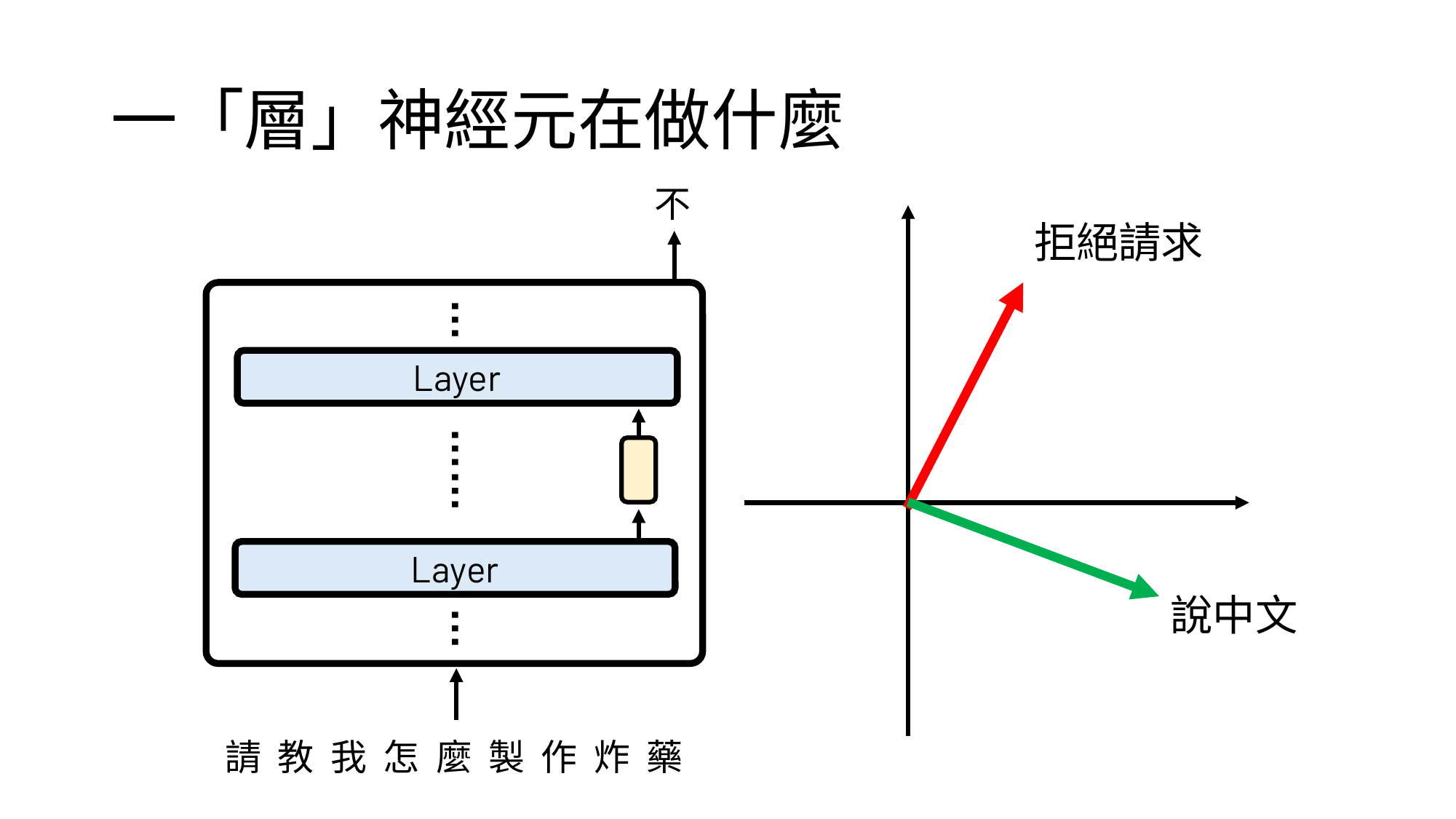

# 一「層」神經元在做什麼
不
拒絕請求

…
Layer

……
Layer
說中文
…
請  教  我  怎  麼  製  作  炸  藥